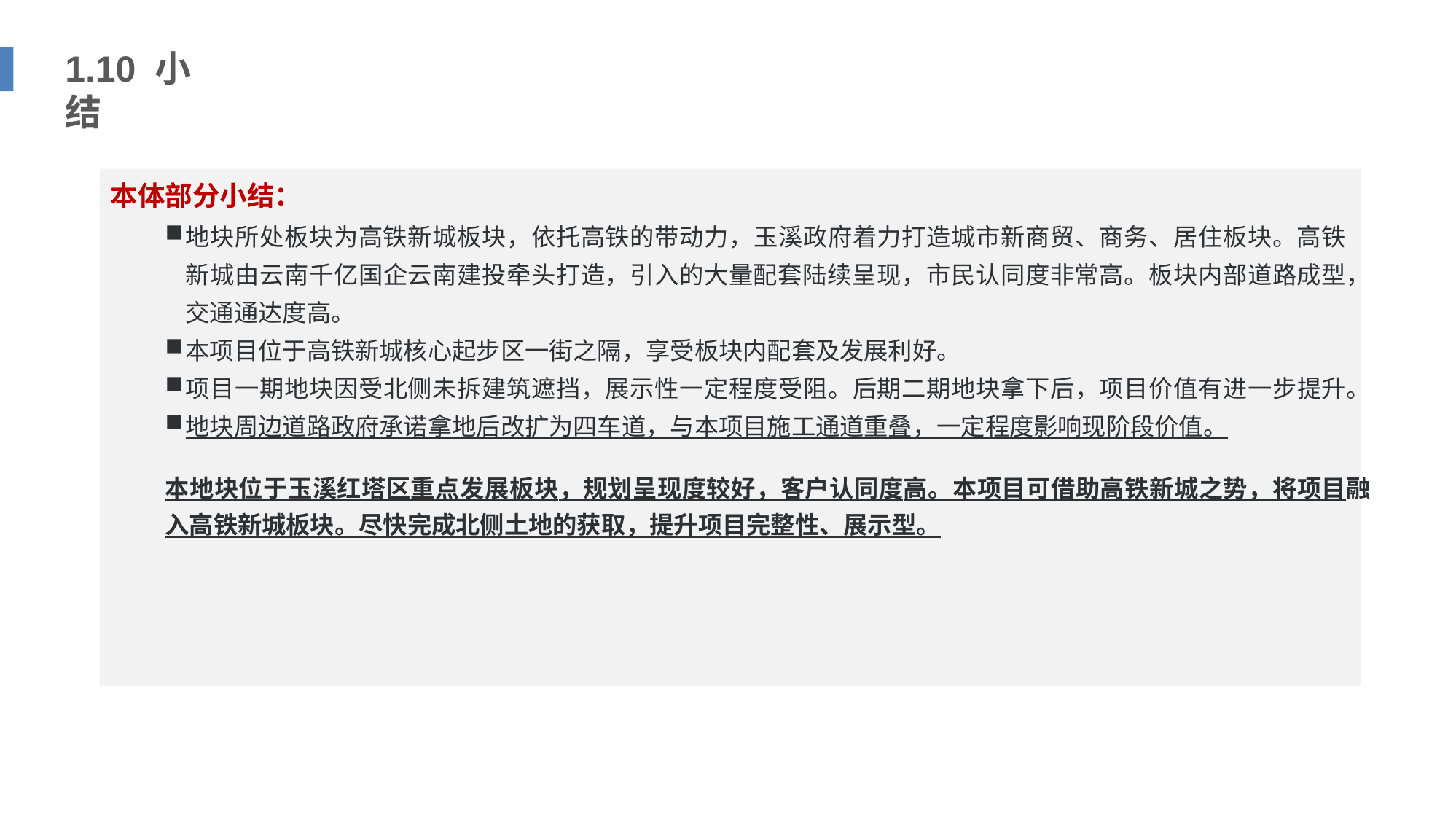

# 1.10 小结
本体部分小结：
地块所处板块为高铁新城板块，依托高铁的带动力，玉溪政府着力打造城市新商贸、商务、居住板块。高铁 新城由云南千亿国企云南建投牵头打造，引入的大量配套陆续呈现，市民认同度非常高。板块内部道路成型， 交通通达度高。
本项目位于高铁新城核心起步区一街之隔，享受板块内配套及发展利好。
项目一期地块因受北侧未拆建筑遮挡，展示性一定程度受阻。后期二期地块拿下后，项目价值有进一步提升。
地块周边道路政府承诺拿地后改扩为四车道，与本项目施工通道重叠，一定程度影响现阶段价值。

本地块位于玉溪红塔区重点发展板块，规划呈现度较好，客户认同度高。本项目可借助高铁新城之势，将项目融 入高铁新城板块。尽快完成北侧土地的获取，提升项目完整性、展示型。